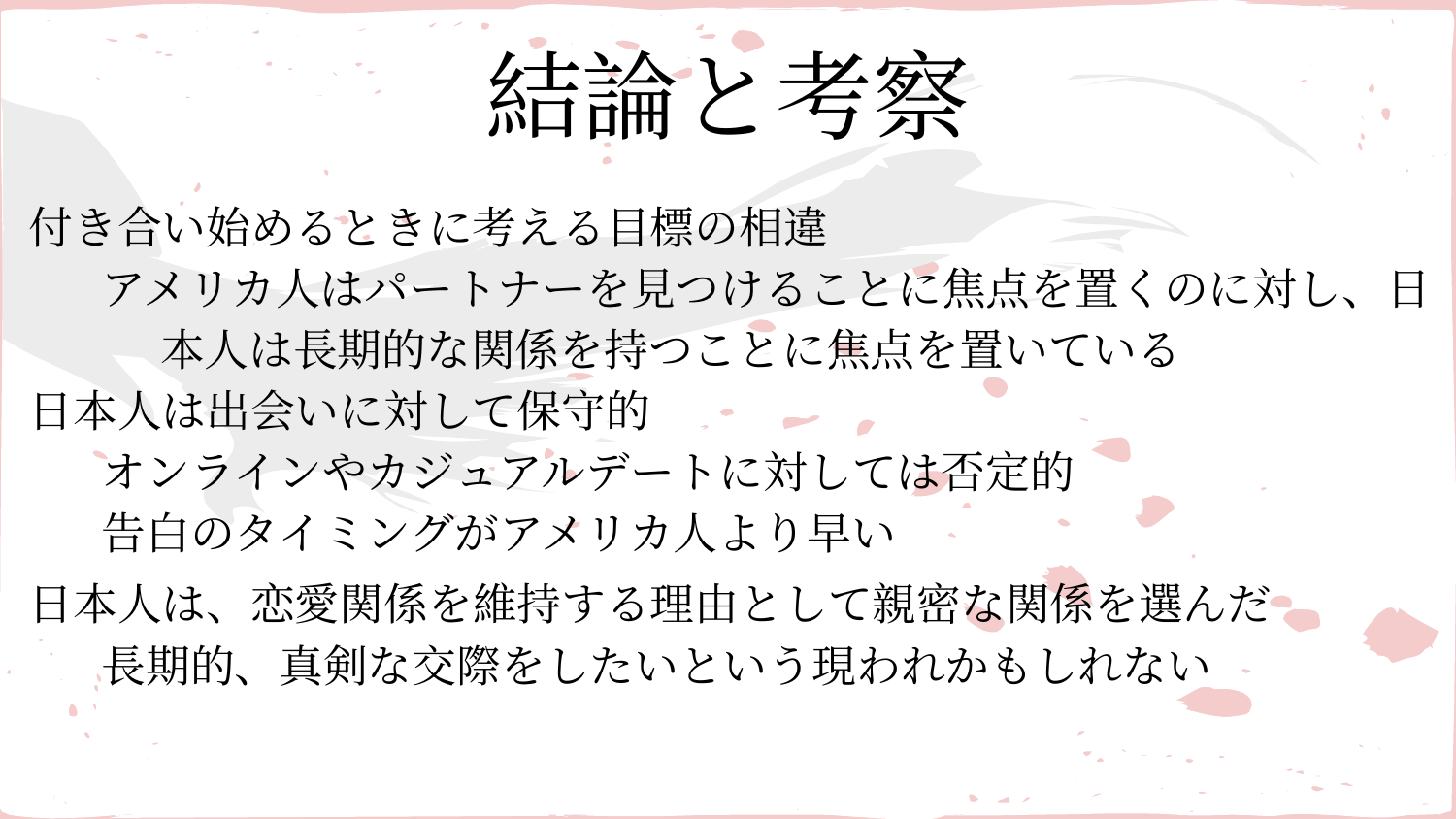

# 結論と考察
付き合い始めるときに考える目標の相違
アメリカ人はパートナーを見つけることに焦点を置くのに対し、日本人は長期的な関係を持つことに焦点を置いている
日本人は出会いに対して保守的
オンラインやカジュアルデートに対しては否定的
告白のタイミングがアメリカ人より早い
日本人は、恋愛関係を維持する理由として親密な関係を選んだ
長期的、真剣な交際をしたいという現われかもしれない